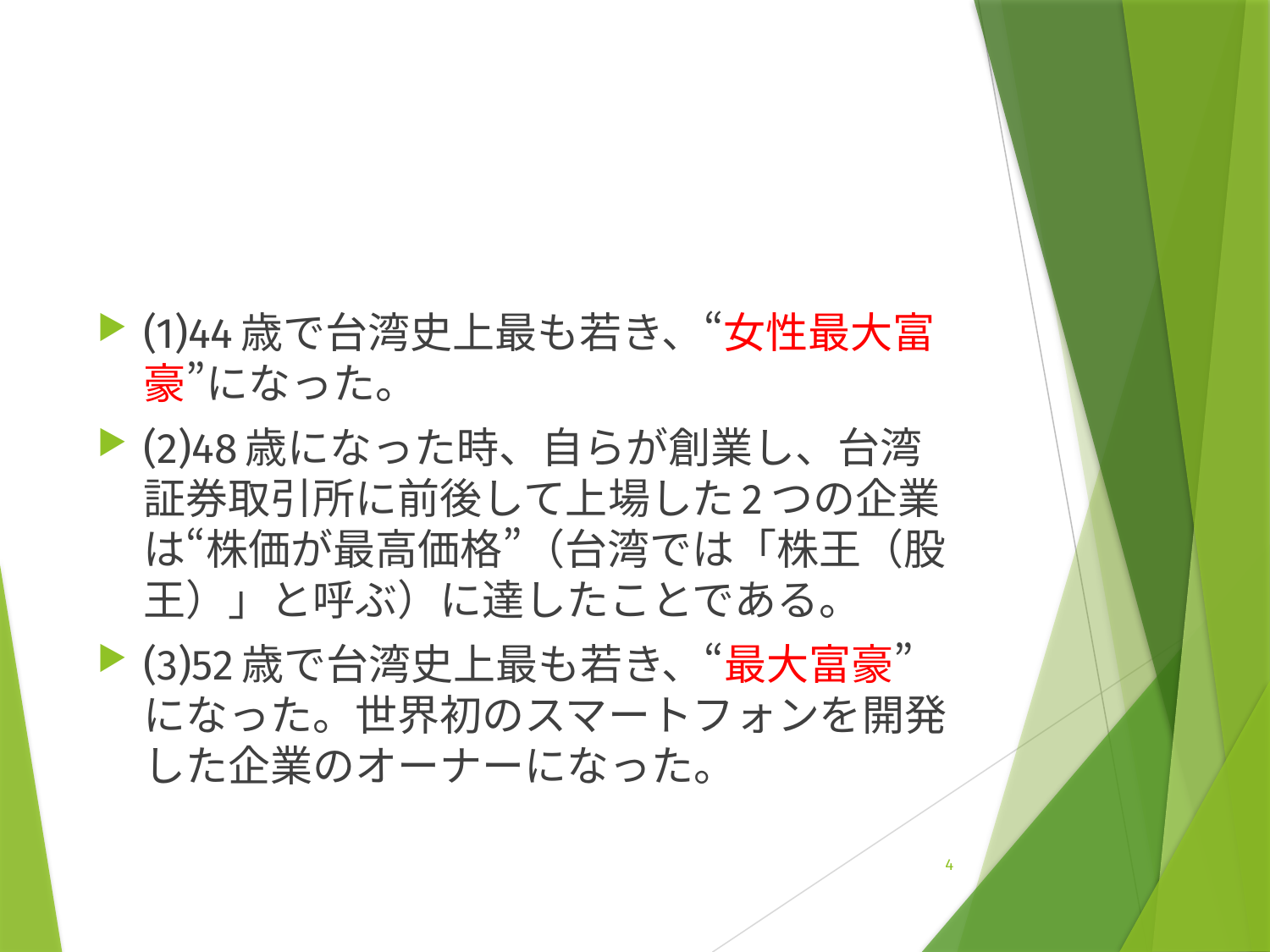

#
(1)44歳で台湾史上最も若き、“女性最大富豪”になった。
(2)48歳になった時、自らが創業し、台湾証券取引所に前後して上場した2つの企業は“株価が最高価格”（台湾では「株王（股王）」と呼ぶ）に達したことである。
(3)52歳で台湾史上最も若き、“最大富豪”になった。世界初のスマートフォンを開発した企業のオーナーになった。

4